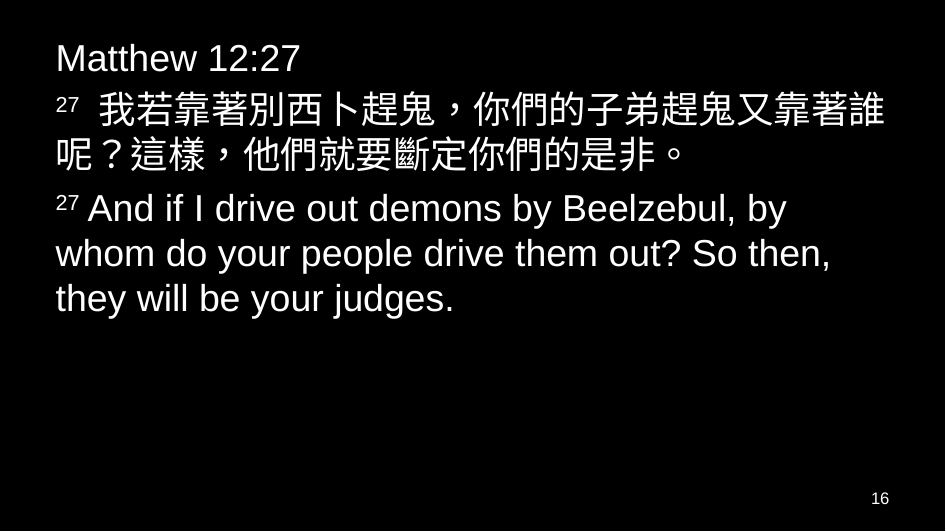

Matthew 12:27
27 我若靠著別西卜趕鬼，你們的子弟趕鬼又靠著誰呢？這樣，他們就要斷定你們的是非。
27 And if I drive out demons by Beelzebul, by whom do your people drive them out? So then, they will be your judges.

16